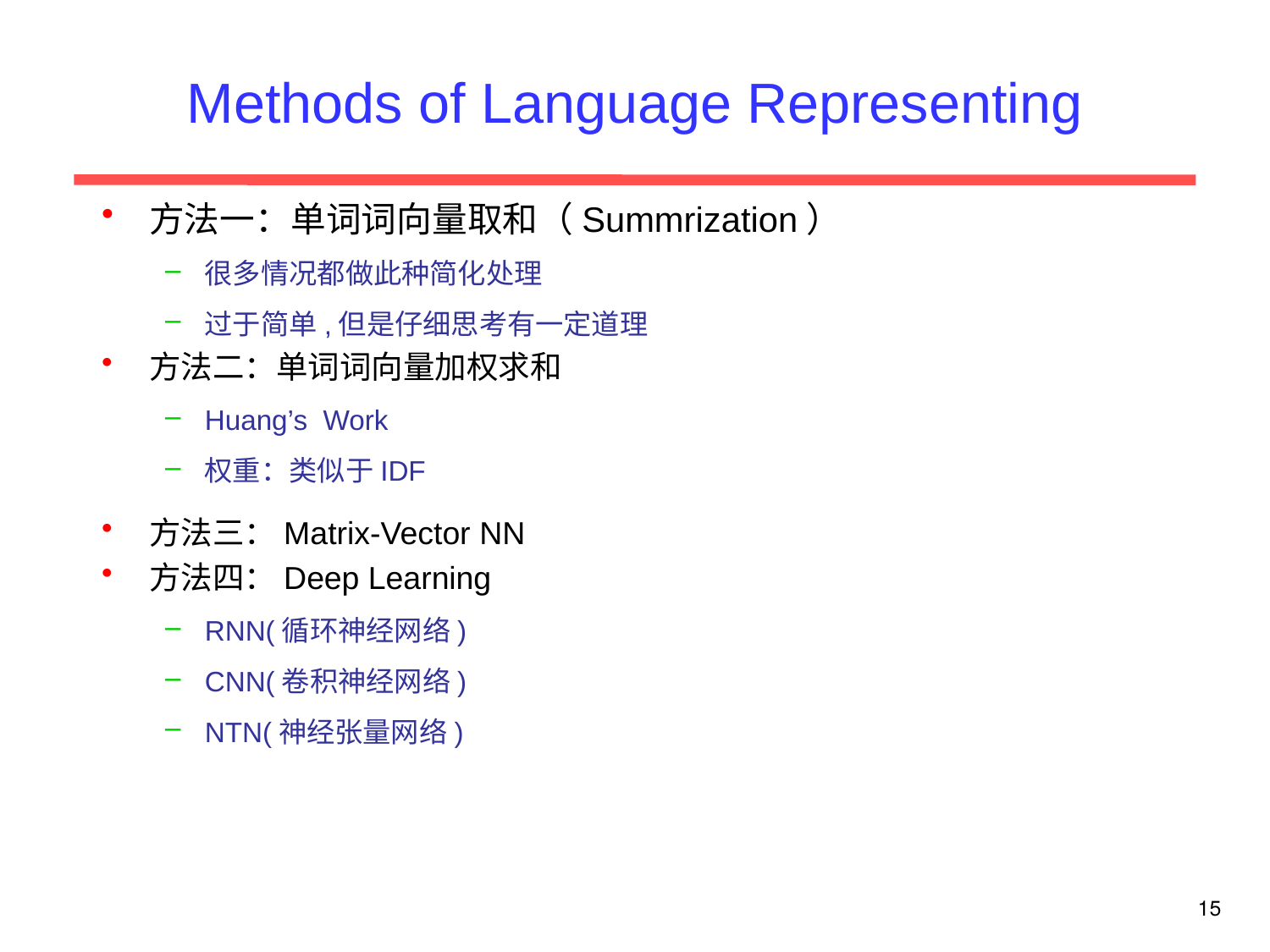

Methods of Language Representing
方法一：单词词向量取和（Summrization）
很多情况都做此种简化处理
过于简单,但是仔细思考有一定道理
方法二：单词词向量加权求和
Huang’s  Work
权重：类似于IDF
方法三：Matrix-Vector NN
方法四：Deep Learning
RNN(循环神经网络)
CNN(卷积神经网络)
NTN(神经张量网络)
15